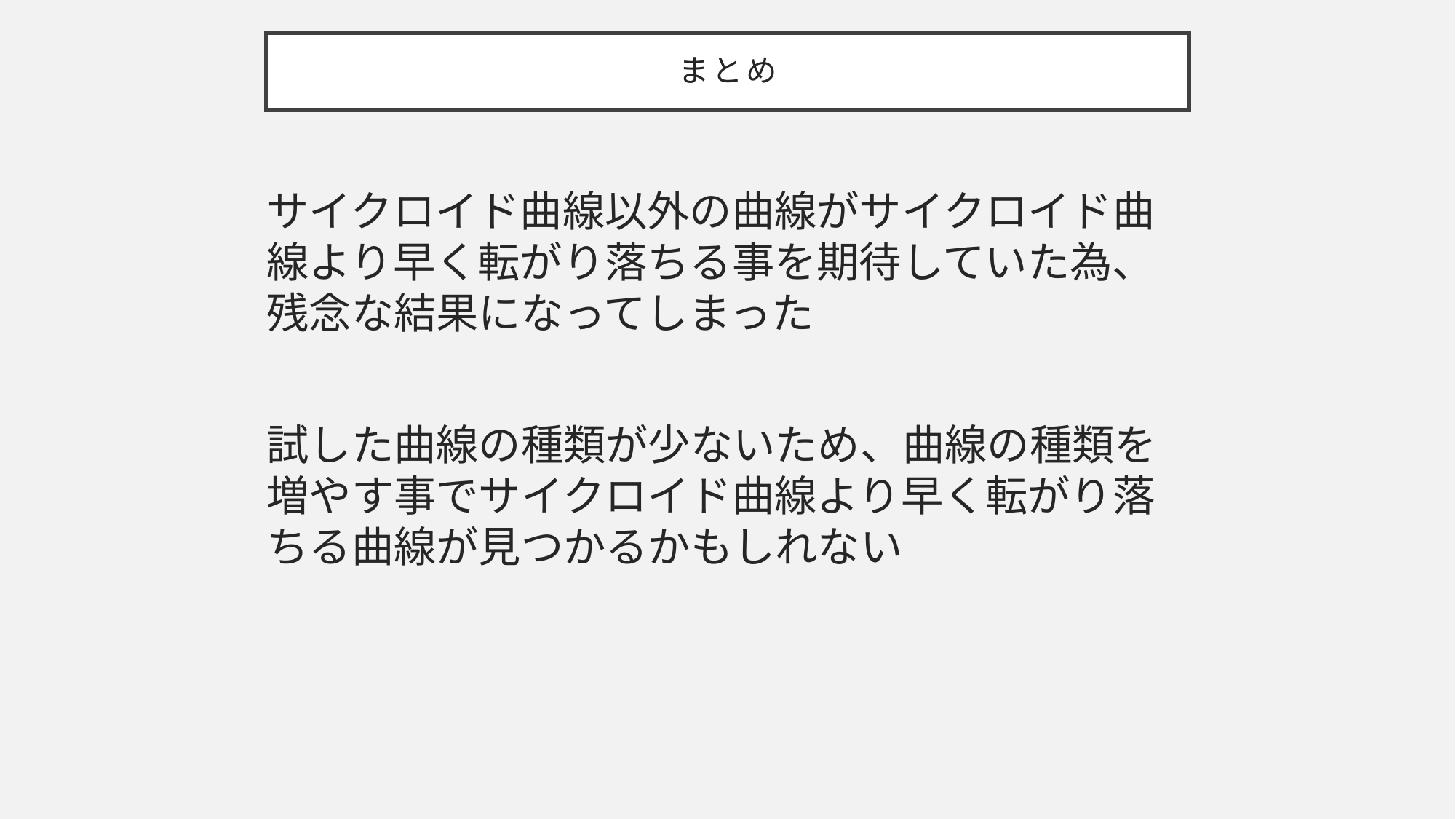

# まとめ
サイクロイド曲線以外の曲線がサイクロイド曲線より早く転がり落ちる事を期待していた為、残念な結果になってしまった

試した曲線の種類が少ないため、曲線の種類を増やす事でサイクロイド曲線より早く転がり落ちる曲線が見つかるかもしれない